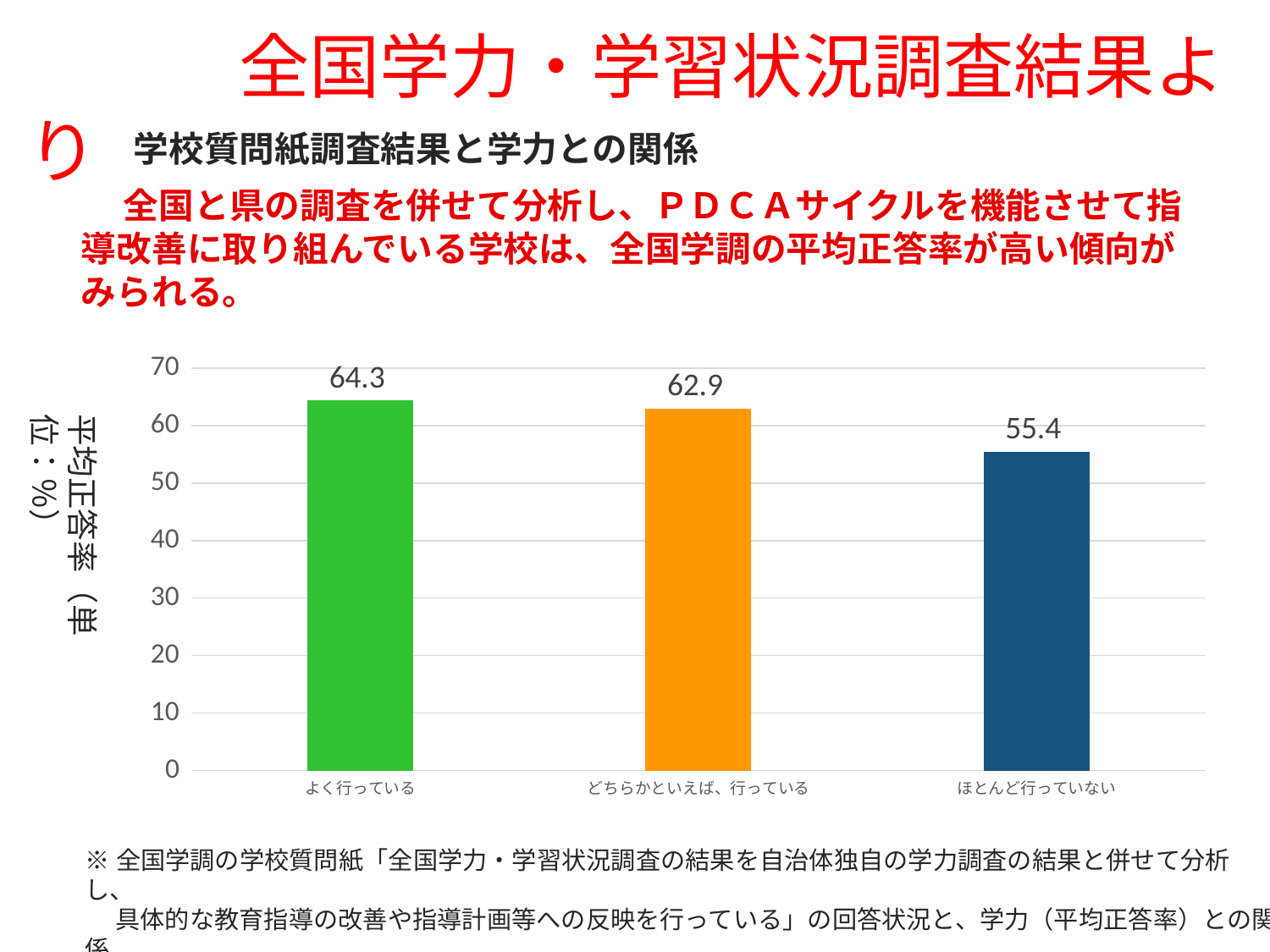

全国学力・学習状況調査結果より
　　　学校質問紙調査結果と学力との関係
　全国と県の調査を併せて分析し、ＰＤＣＡサイクルを機能させて指導改善に取り組んでいる学校は、全国学調の平均正答率が高い傾向がみられる。

### Chart

| Category | 小中平均 |
|---|---|
| よく行っている | 64.33036677454153 |
| どちらかといえば、行っている | 62.926994906621395 |
| ほとんど行っていない | 55.425287356321846 |
平均正答率（単位：％）
※全国学調の学校質問紙「全国学力・学習状況調査の結果を自治体独自の学力調査の結果と併せて分析し、
　 具体的な教育指導の改善や指導計画等への反映を行っている」の回答状況と、学力（平均正答率）との関係